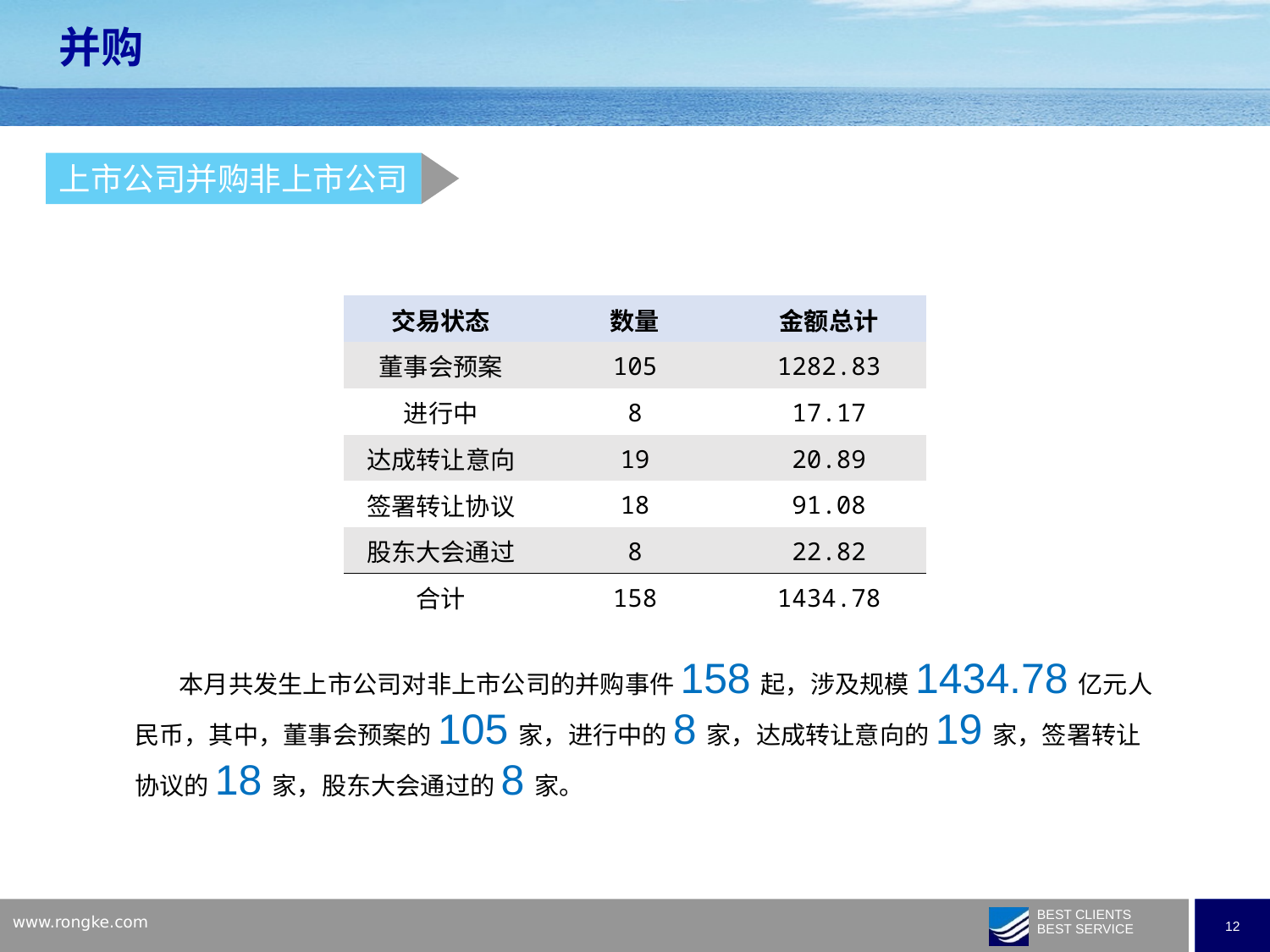

并购
上市公司并购非上市公司

| 交易状态 | 数量 | 金额总计 |
| --- | --- | --- |
| 董事会预案 | 105 | 1282.83 |
| 进行中 | 8 | 17.17 |
| 达成转让意向 | 19 | 20.89 |
| 签署转让协议 | 18 | 91.08 |
| 股东大会通过 | 8 | 22.82 |
| 合计 | 158 | 1434.78 |
       本月共发生上市公司对非上市公司的并购事件158起，涉及规模1434.78亿元人民币，其中，董事会预案的105家，进行中的8家，达成转让意向的19家，签署转让协议的18家，股东大会通过的8家。